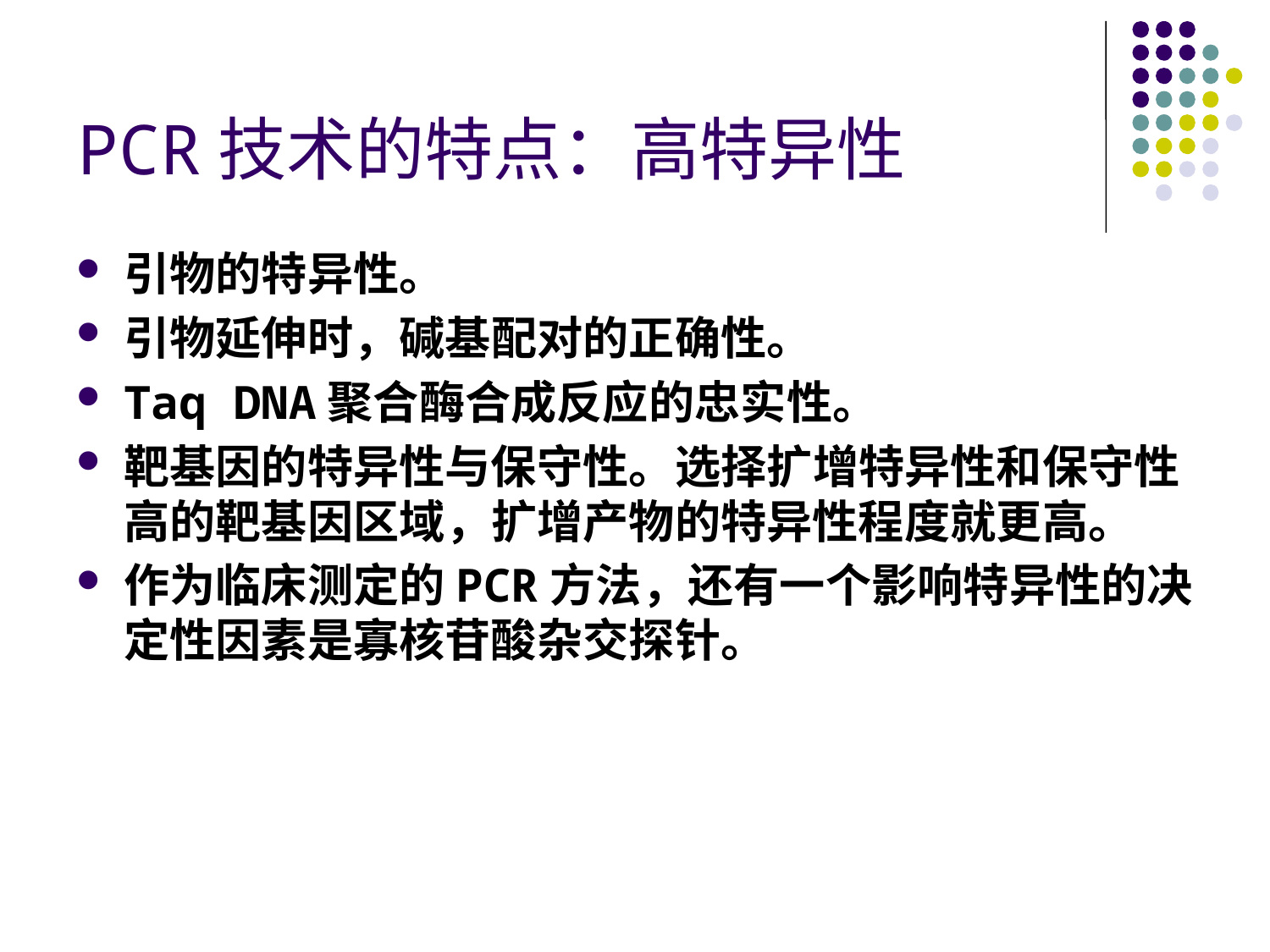

引物的特异性。
引物延伸时，碱基配对的正确性。
Taq DNA聚合酶合成反应的忠实性。
靶基因的特异性与保守性。选择扩增特异性和保守性高的靶基因区域，扩增产物的特异性程度就更高。
作为临床测定的PCR方法，还有一个影响特异性的决定性因素是寡核苷酸杂交探针。
PCR技术的特点：高特异性